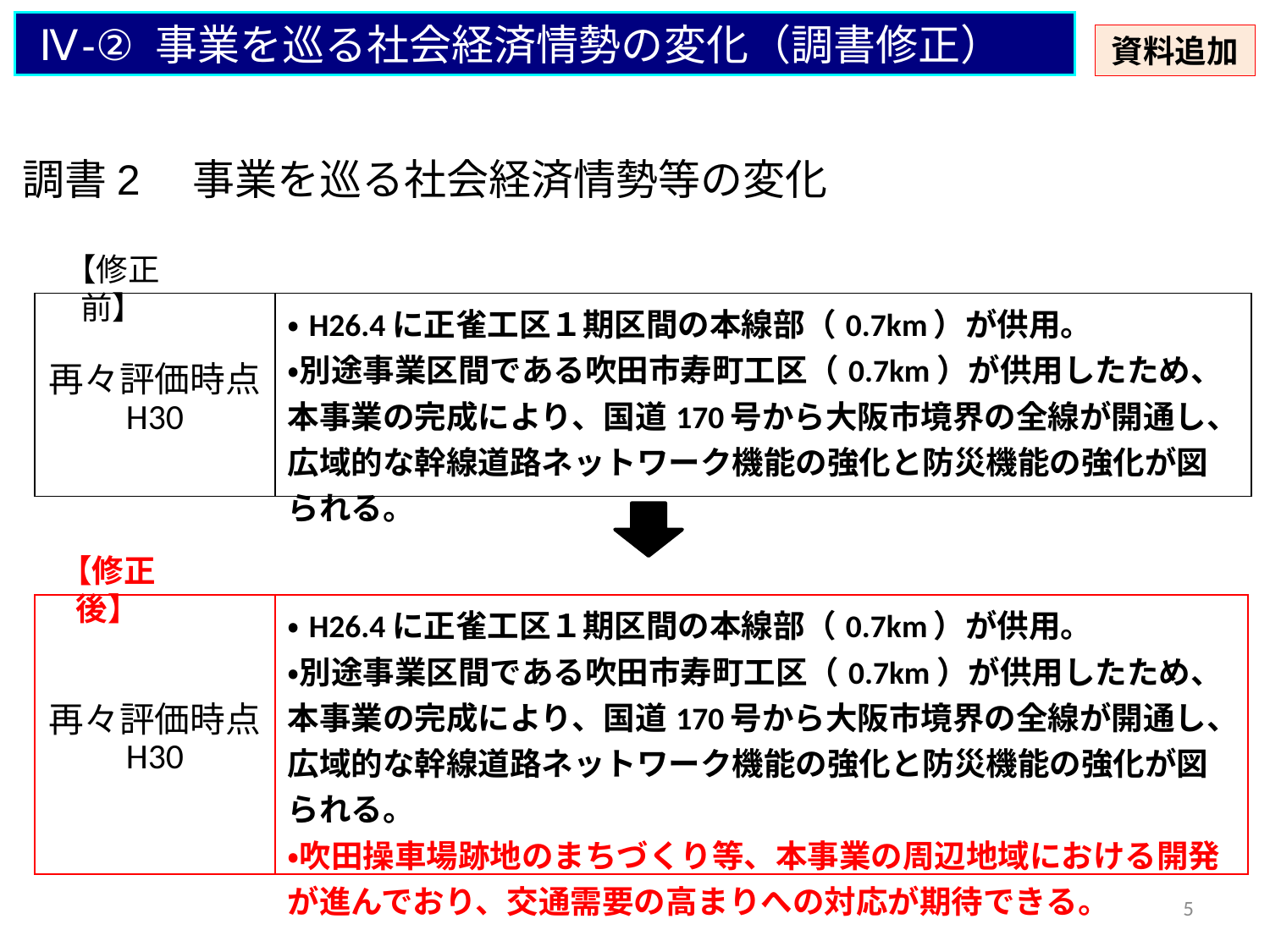

Ⅳ-② 事業を巡る社会経済情勢の変化（調書修正）
資料追加
調書2　事業を巡る社会経済情勢等の変化
【修正前】
| 再々評価時点 H30 | ・H26.4に正雀工区１期区間の本線部（0.7km）が供用。 ・別途事業区間である吹田市寿町工区（0.7km）が供用したため、本事業の完成により、国道170号から大阪市境界の全線が開通し、広域的な幹線道路ネットワーク機能の強化と防災機能の強化が図られる。 |
| --- | --- |

【修正後】
| 再々評価時点 H30 | ・H26.4に正雀工区１期区間の本線部（0.7km）が供用。 ・別途事業区間である吹田市寿町工区（0.7km）が供用したため、本事業の完成により、国道170号から大阪市境界の全線が開通し、広域的な幹線道路ネットワーク機能の強化と防災機能の強化が図られる。 ・吹田操車場跡地のまちづくり等、本事業の周辺地域における開発が進んでおり、交通需要の高まりへの対応が期待できる。 |
| --- | --- |
5